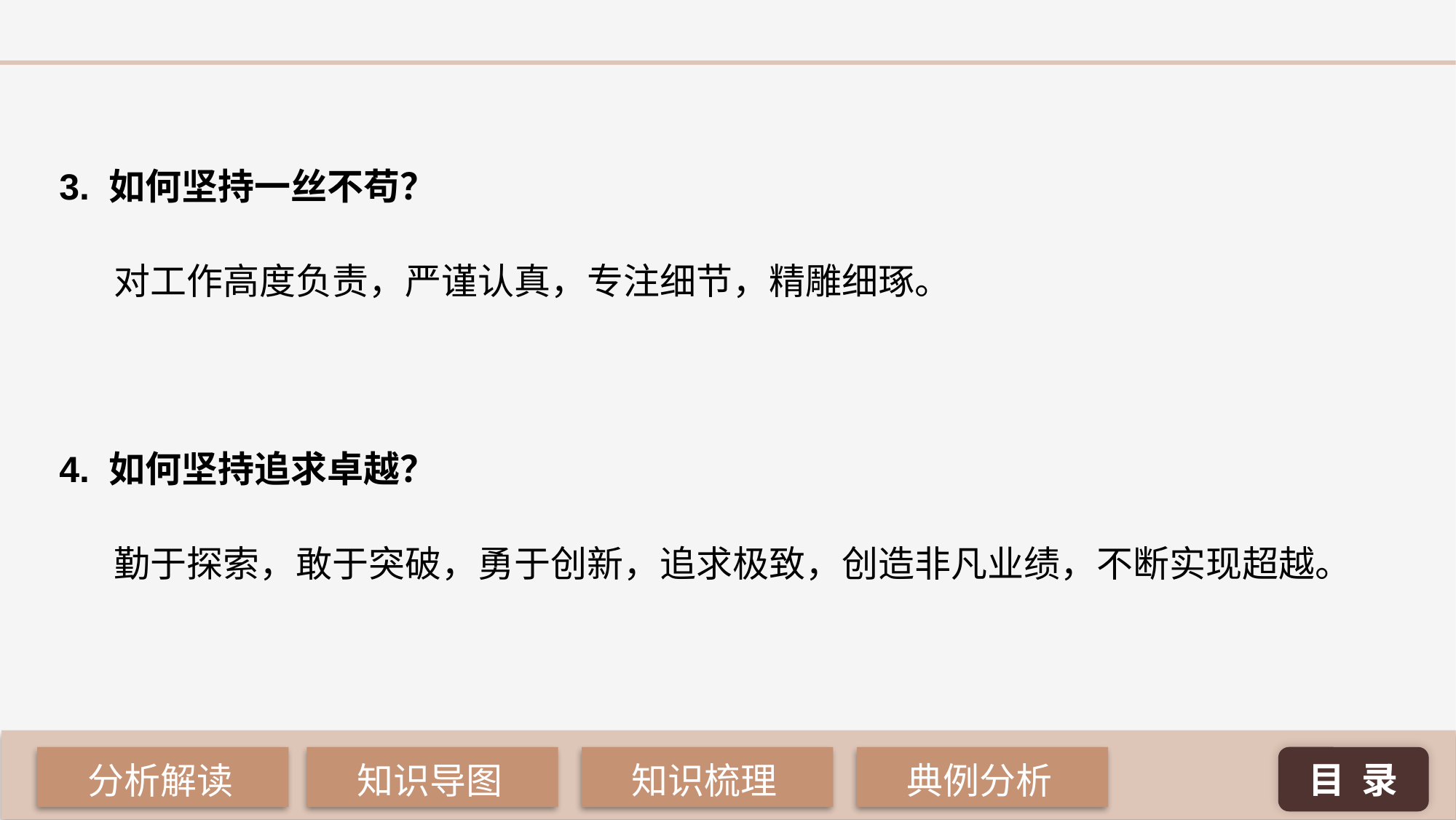

3. 如何坚持一丝不苟？
对工作高度负责，严谨认真，专注细节，精雕细琢。
4. 如何坚持追求卓越？
勤于探索，敢于突破，勇于创新，追求极致，创造非凡业绩，不断实现超越。